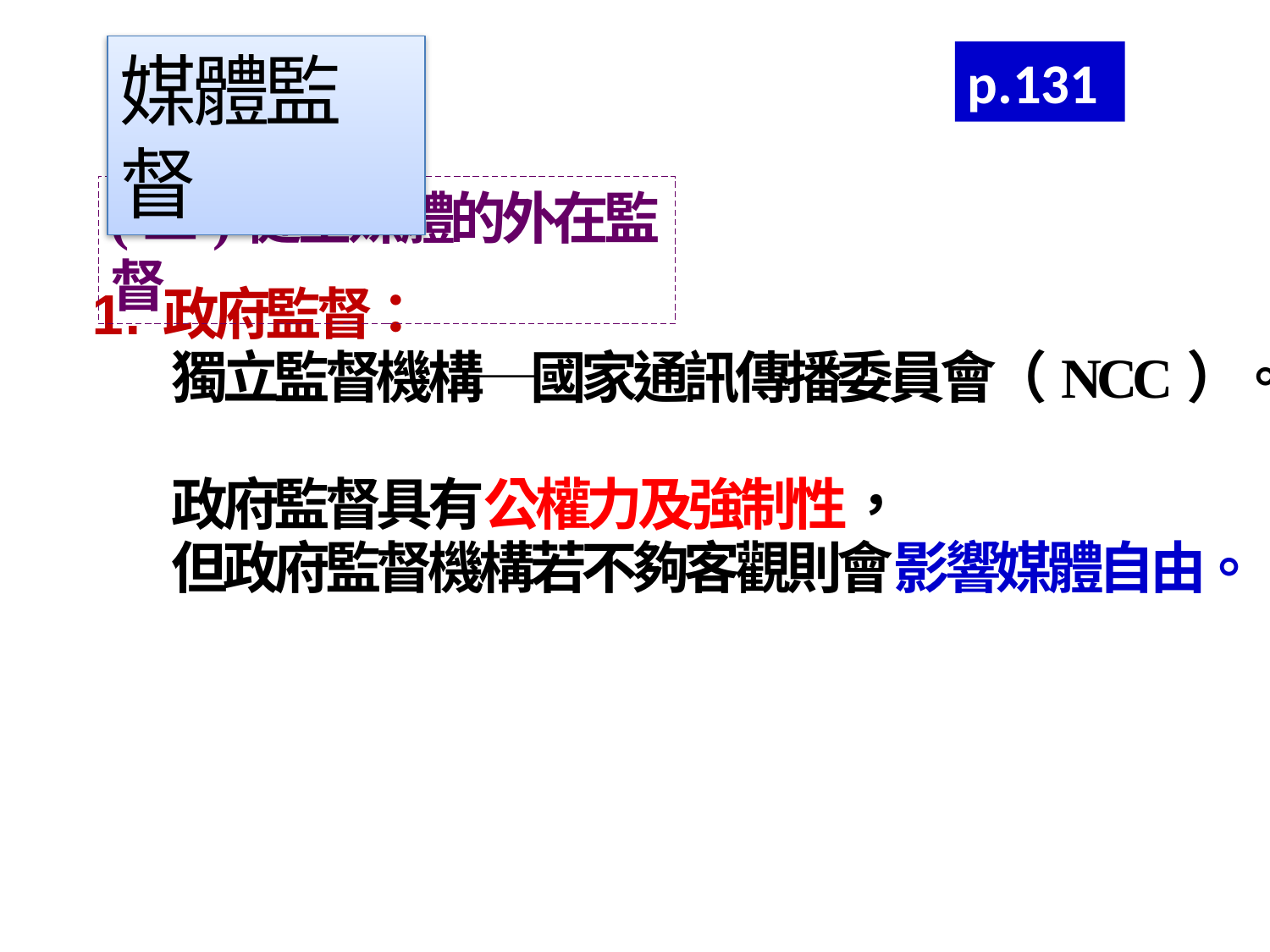

媒體監督
p.131
(二)健全媒體的外在監督
政府監督：
        獨立監督機構─國家通訊傳播委員會（NCC）。
        政府監督具有公權力及強制性，
        但政府監督機構若不夠客觀則會影響媒體自由。